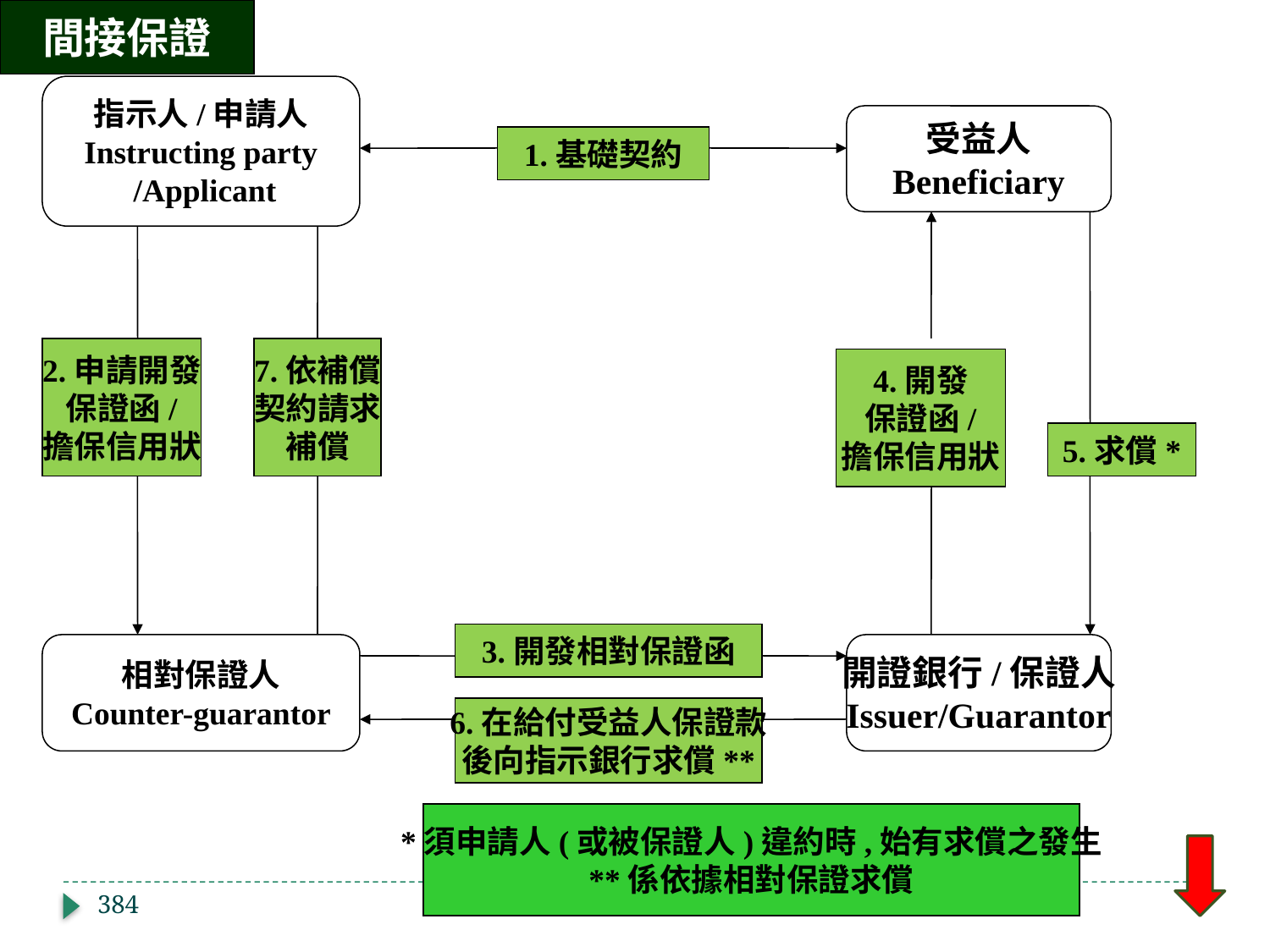

間接保證
指示人/申請人
Instructing party
 /Applicant
受益人
Beneficiary
1.基礎契約

2.申請開發
保證函/
擔保信用狀
7.依補償
契約請求
補償
4.開發
保證函/
擔保信用狀
5.求償*

3.開發相對保證函
相對保證人
Counter-guarantor
開證銀行/保證人
Issuer/Guarantor

6.在給付受益人保證款
後向指示銀行求償**

*須申請人(或被保證人)違約時,始有求償之發生
**係依據相對保證求償

384